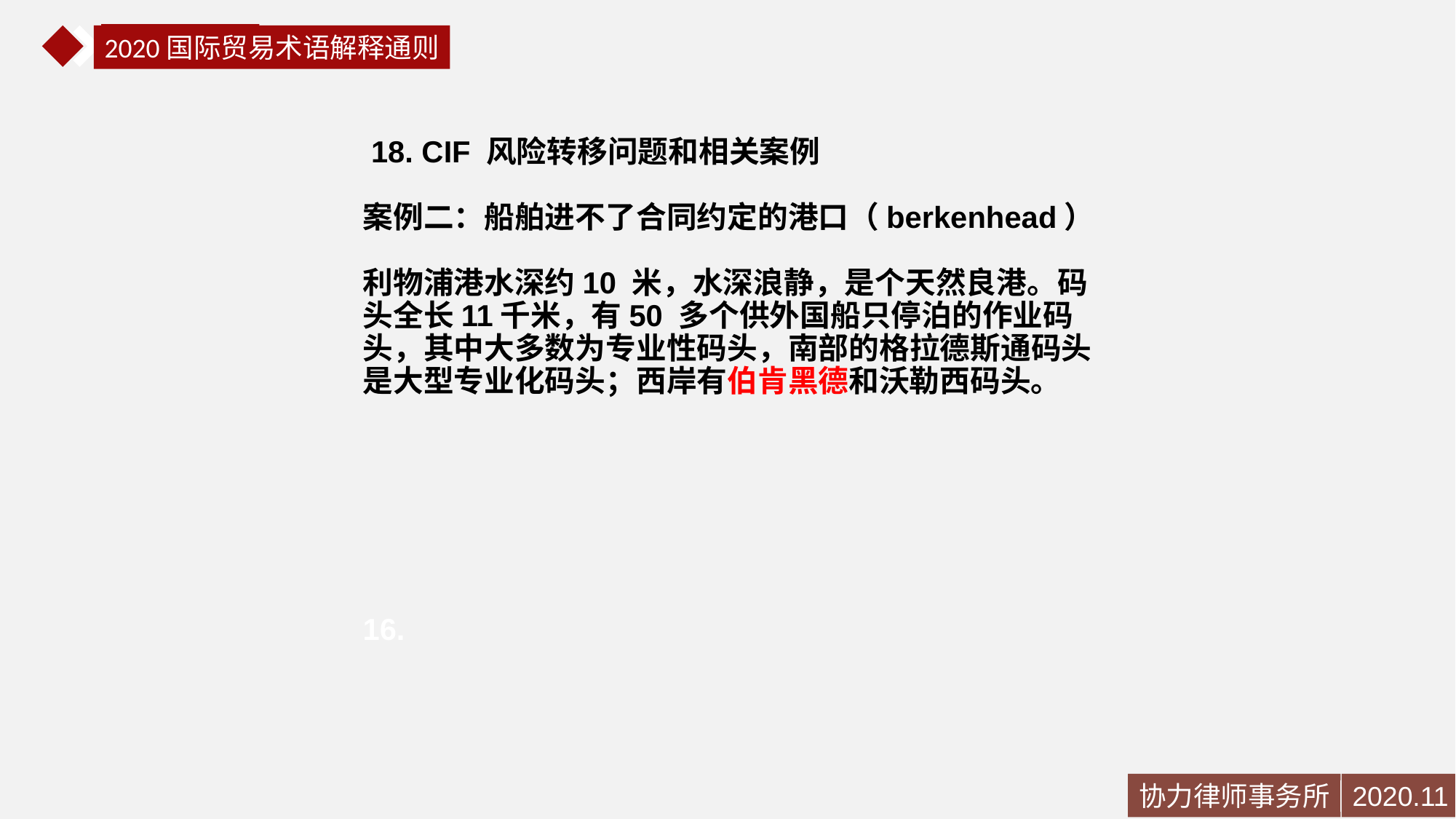

国际贸易法

2020国际贸易术语解释通则

 18. CIF 风险转移问题和相关案例

案例二：船舶进不了合同约定的港口（berkenhead）

利物浦港水深约10 米，水深浪静，是个天然良港。码头全长11千米，有50 多个供外国船只停泊的作业码头，其中大多数为专业性码头，南部的格拉德斯通码头是大型专业化码头；西岸有伯肯黑德和沃勒西码头。

16.
协力律师事务所
2020.11